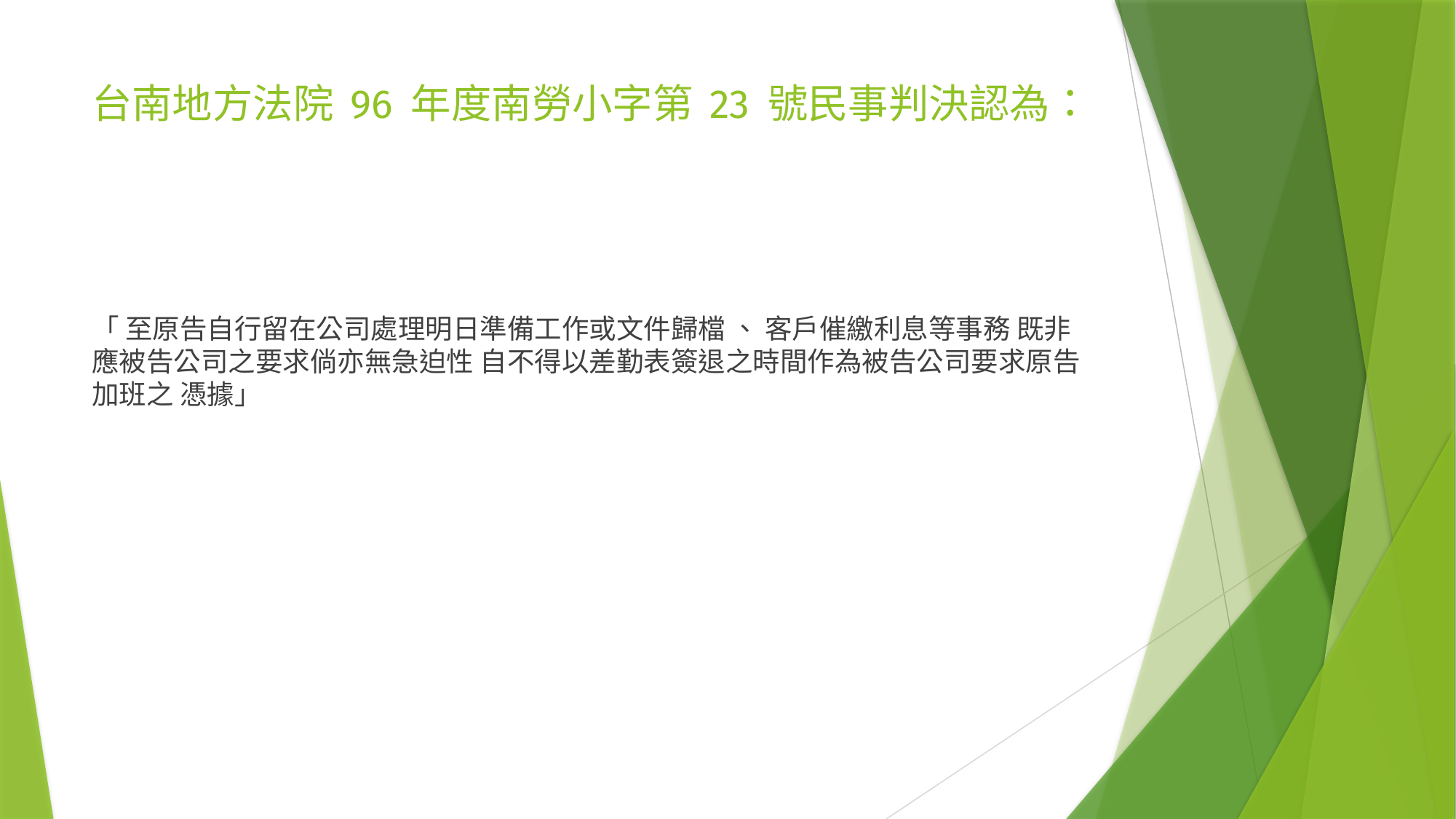

# 台南地方法院 96 年度南勞小字第 23 號民事判決認為：

「 至原告自行留在公司處理明日準備工作或文件歸檔 、 客戶催繳利息等事務 既非應被告公司之要求倘亦無急迫性 自不得以差勤表簽退之時間作為被告公司要求原告加班之 憑據」